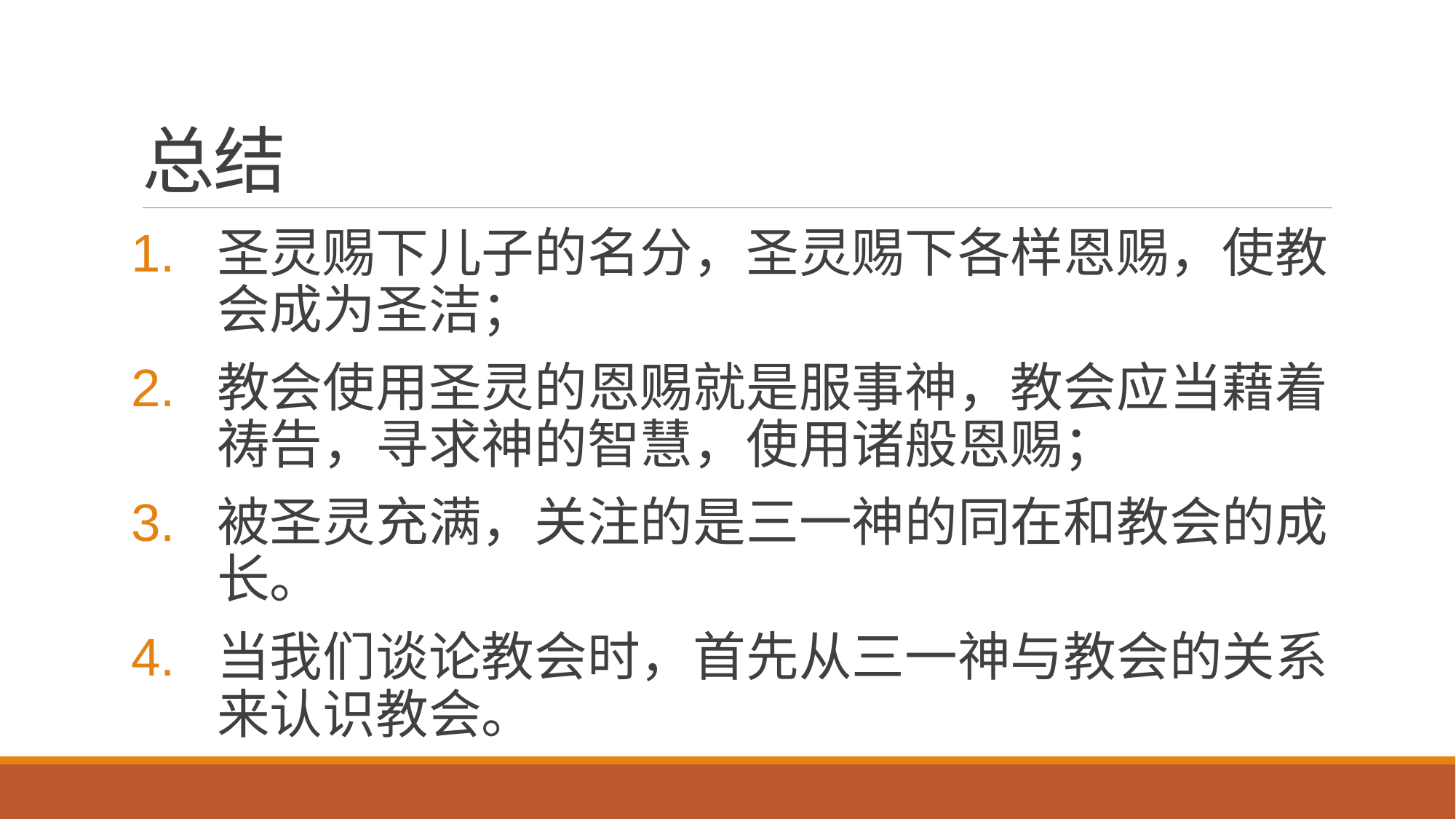

# 总结
圣灵赐下儿子的名分，圣灵赐下各样恩赐，使教会成为圣洁；
教会使用圣灵的恩赐就是服事神，教会应当藉着祷告，寻求神的智慧，使用诸般恩赐；
被圣灵充满，关注的是三一神的同在和教会的成长。
当我们谈论教会时，首先从三一神与教会的关系来认识教会。